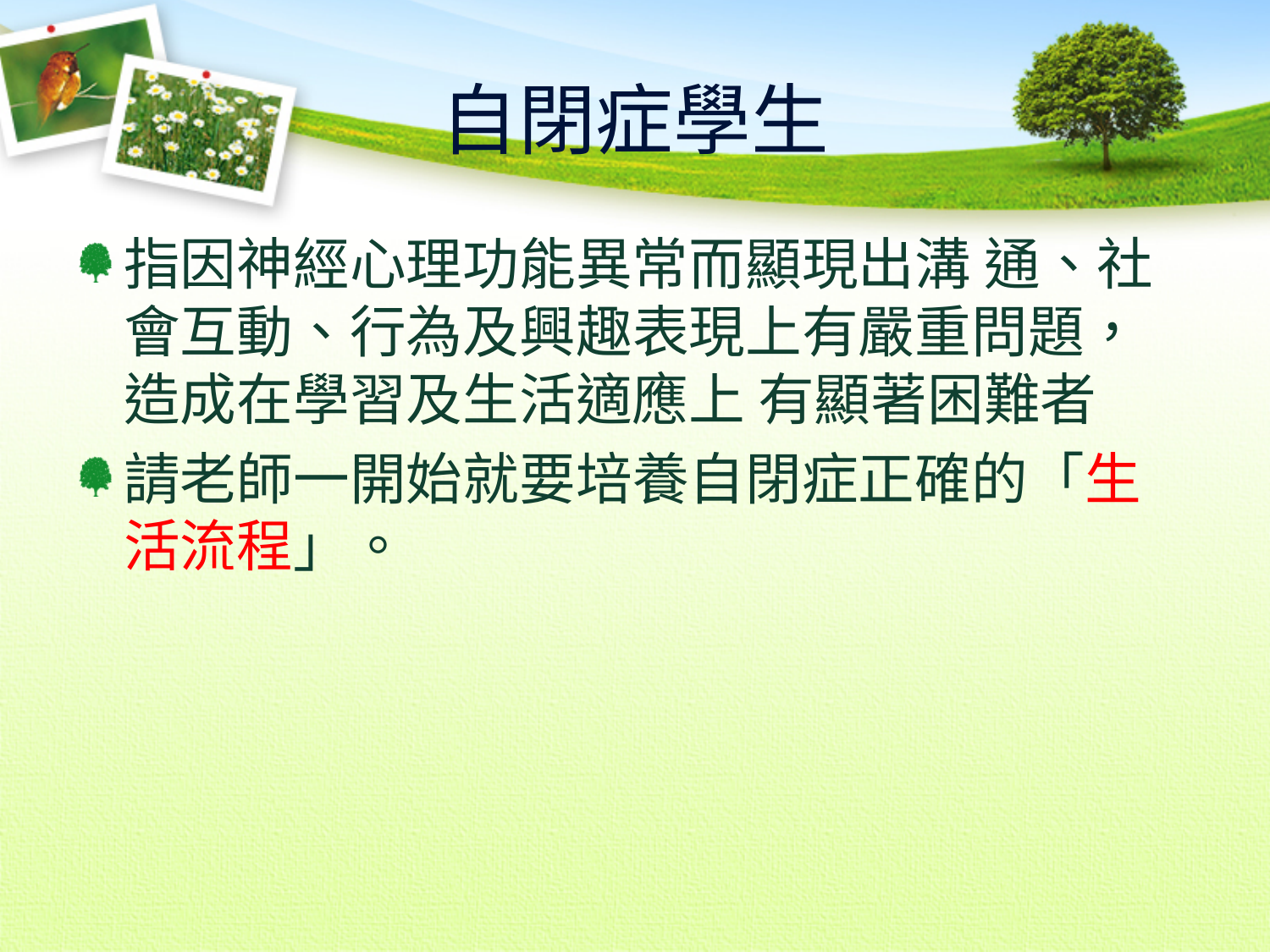

# 自閉症學生
指因神經心理功能異常而顯現出溝 通、社會互動、行為及興趣表現上有嚴重問題，造成在學習及生活適應上 有顯著困難者
請老師一開始就要培養自閉症正確的「生活流程」。